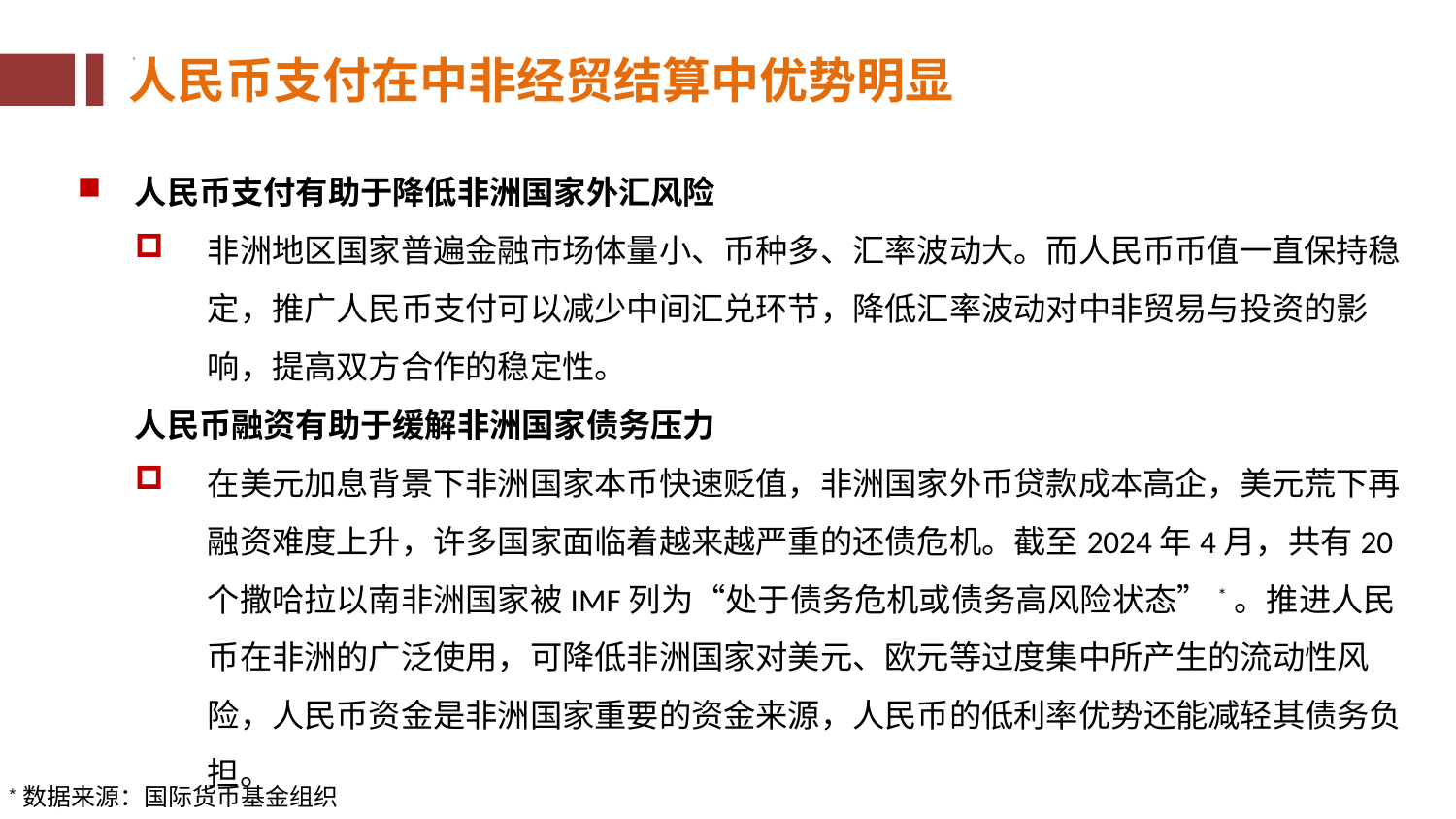

人民币支付在中非经贸结算中优势明显

人民币支付有助于降低非洲国家外汇风险
非洲地区国家普遍金融市场体量小、币种多、汇率波动大。而人民币币值一直保持稳定，推广人民币支付可以减少中间汇兑环节，降低汇率波动对中非贸易与投资的影响，提高双方合作的稳定性。
人民币融资有助于缓解非洲国家债务压力
在美元加息背景下非洲国家本币快速贬值，非洲国家外币贷款成本高企，美元荒下再融资难度上升，许多国家面临着越来越严重的还债危机。截至2024年4月，共有20个撒哈拉以南非洲国家被IMF列为“处于债务危机或债务高风险状态”*。推进人民币在非洲的广泛使用，可降低非洲国家对美元、欧元等过度集中所产生的流动性风险，人民币资金是非洲国家重要的资金来源，人民币的低利率优势还能减轻其债务负担。
*数据来源：国际货币基金组织